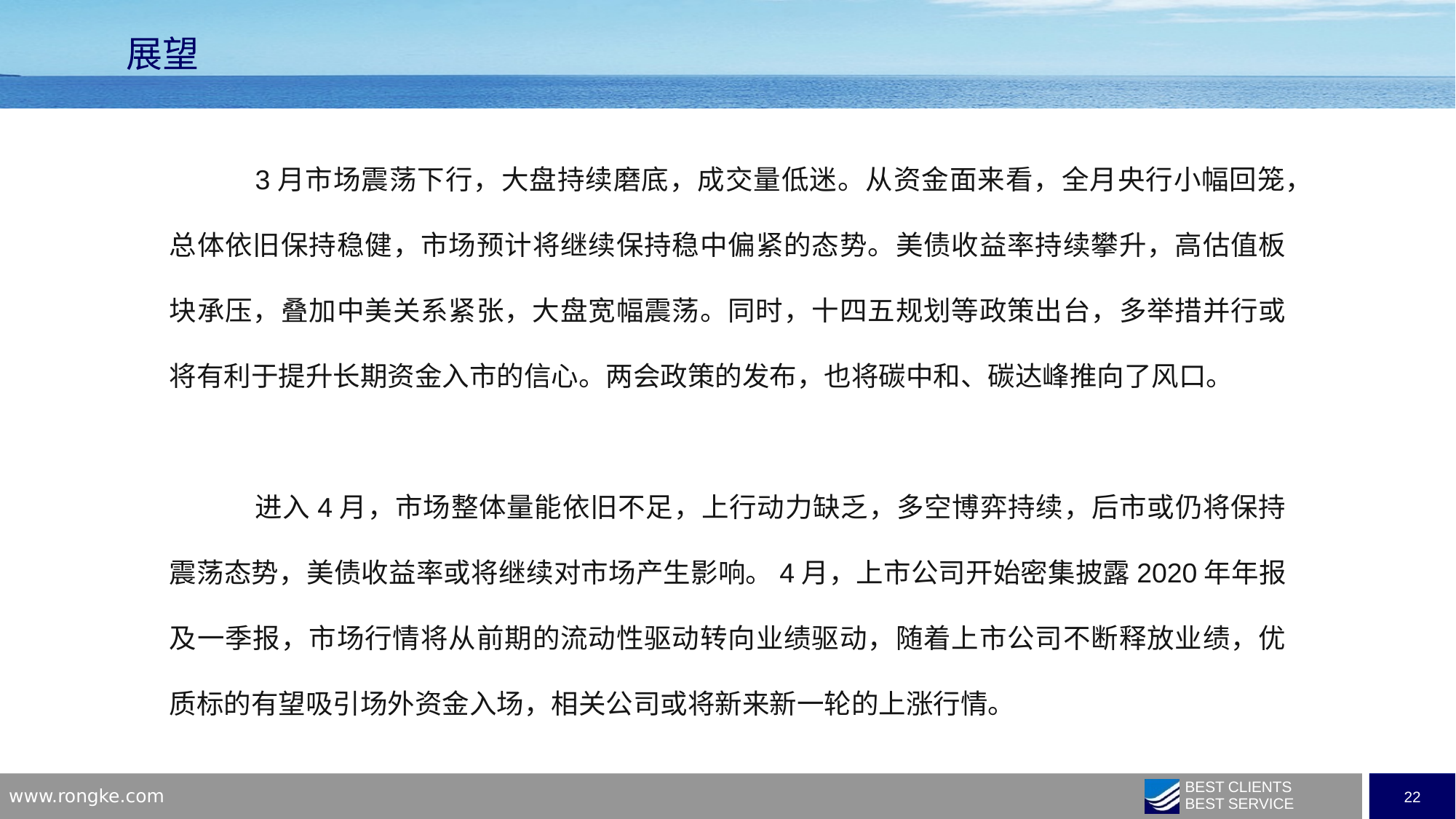

展望

3月市场震荡下行，大盘持续磨底，成交量低迷。从资金面来看，全月央行小幅回笼，总体依旧保持稳健，市场预计将继续保持稳中偏紧的态势。美债收益率持续攀升，高估值板块承压，叠加中美关系紧张，大盘宽幅震荡。同时，十四五规划等政策出台，多举措并行或将有利于提升长期资金入市的信心。两会政策的发布，也将碳中和、碳达峰推向了风口。

进入4月，市场整体量能依旧不足，上行动力缺乏，多空博弈持续，后市或仍将保持震荡态势，美债收益率或将继续对市场产生影响。4月，上市公司开始密集披露2020年年报及一季报，市场行情将从前期的流动性驱动转向业绩驱动，随着上市公司不断释放业绩，优质标的有望吸引场外资金入场，相关公司或将新来新一轮的上涨行情。